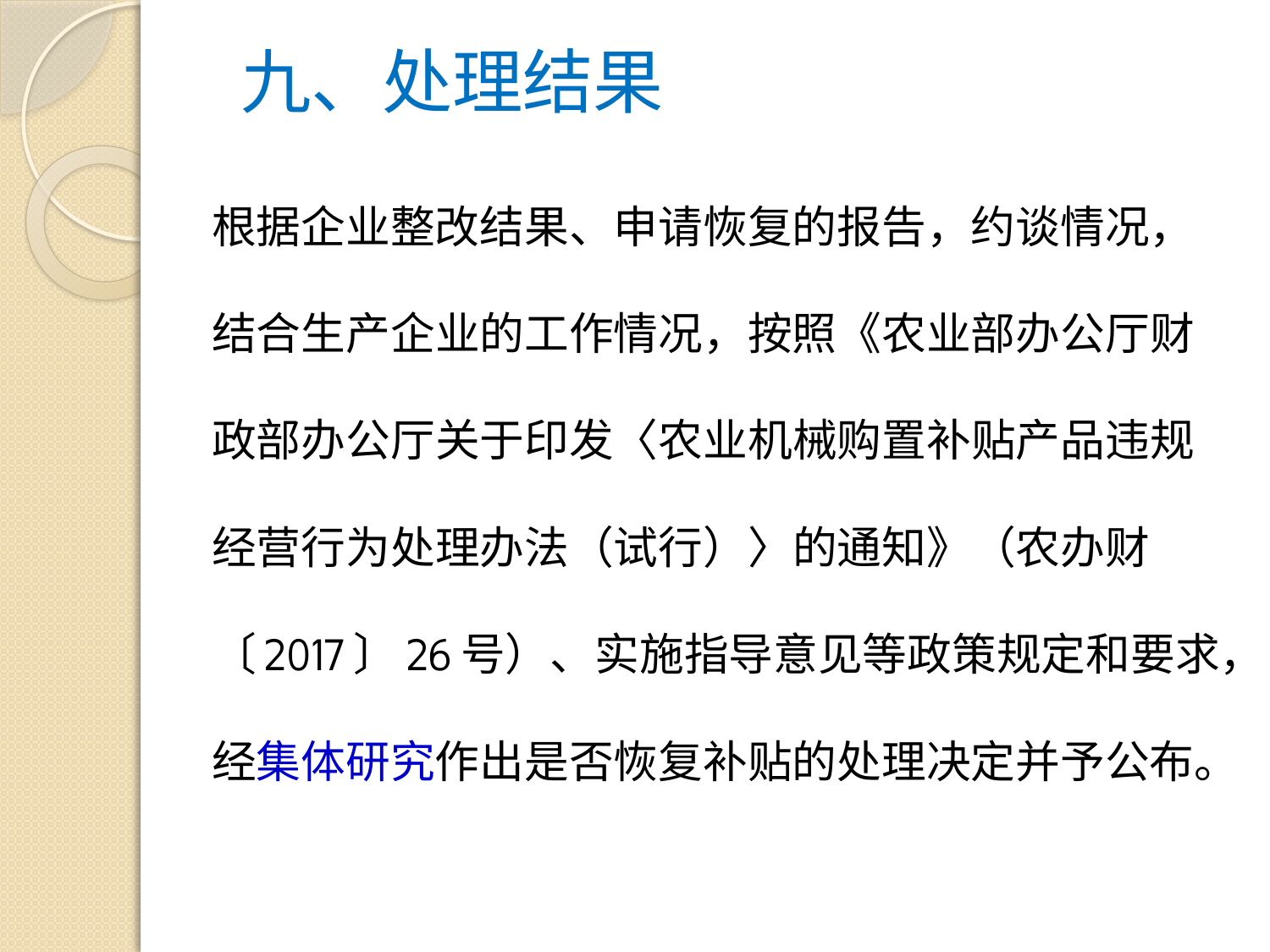

# 九、处理结果
根据企业整改结果、申请恢复的报告，约谈情况，结合生产企业的工作情况，按照《农业部办公厅财政部办公厅关于印发〈农业机械购置补贴产品违规经营行为处理办法（试行）〉的通知》（农办财〔2017〕26号）、实施指导意见等政策规定和要求，经集体研究作出是否恢复补贴的处理决定并予公布。